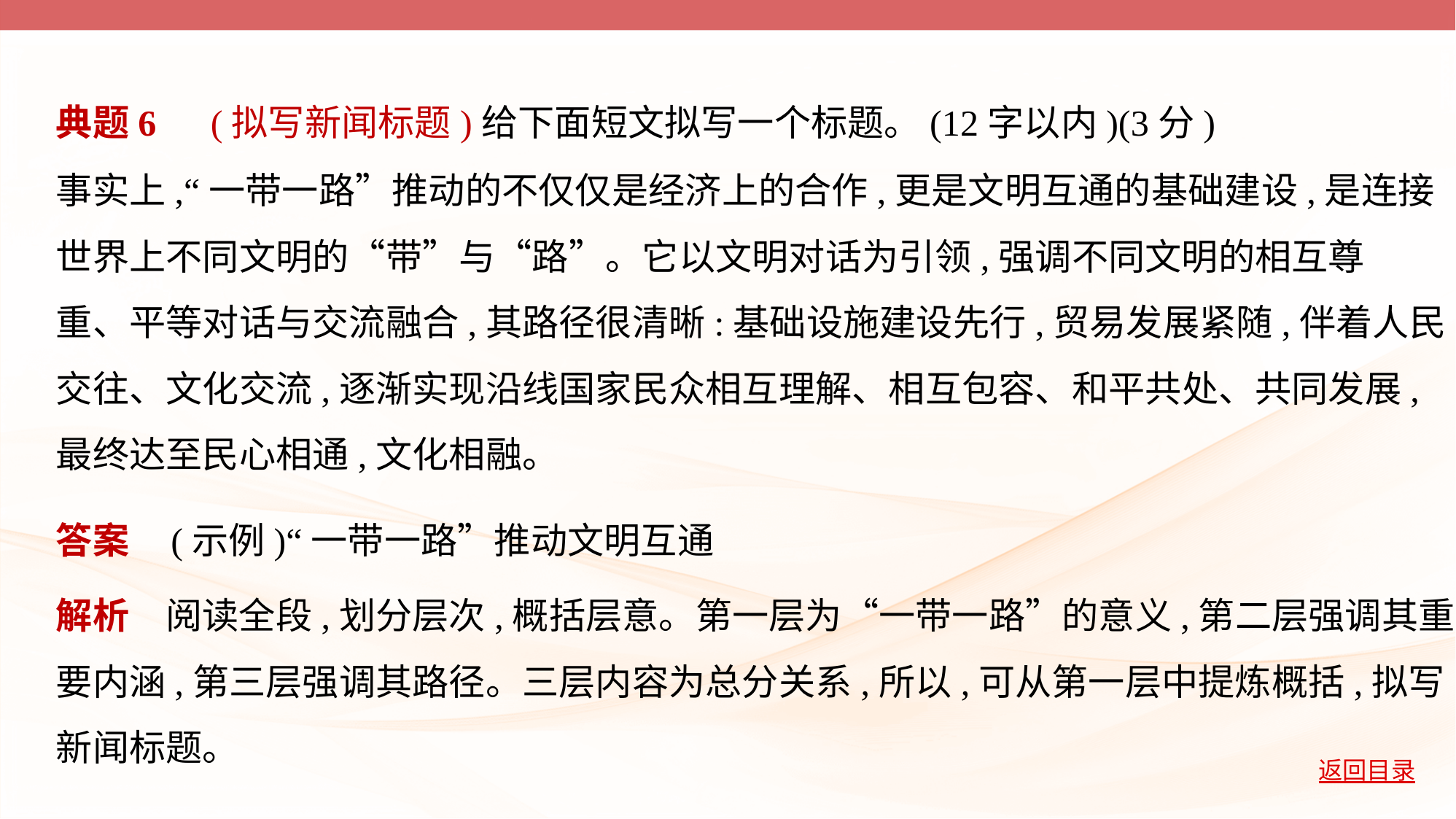

典题6　(拟写新闻标题)给下面短文拟写一个标题。(12字以内)(3分)
事实上,“一带一路”推动的不仅仅是经济上的合作,更是文明互通的基础建设,是连接
世界上不同文明的“带”与“路”。它以文明对话为引领,强调不同文明的相互尊
重、平等对话与交流融合,其路径很清晰:基础设施建设先行,贸易发展紧随,伴着人民
交往、文化交流,逐渐实现沿线国家民众相互理解、相互包容、和平共处、共同发展,
最终达至民心相通,文化相融。
答案    (示例)“一带一路”推动文明互通
解析　阅读全段,划分层次,概括层意。第一层为“一带一路”的意义,第二层强调其重
要内涵,第三层强调其路径。三层内容为总分关系,所以,可从第一层中提炼概括,拟写
新闻标题。